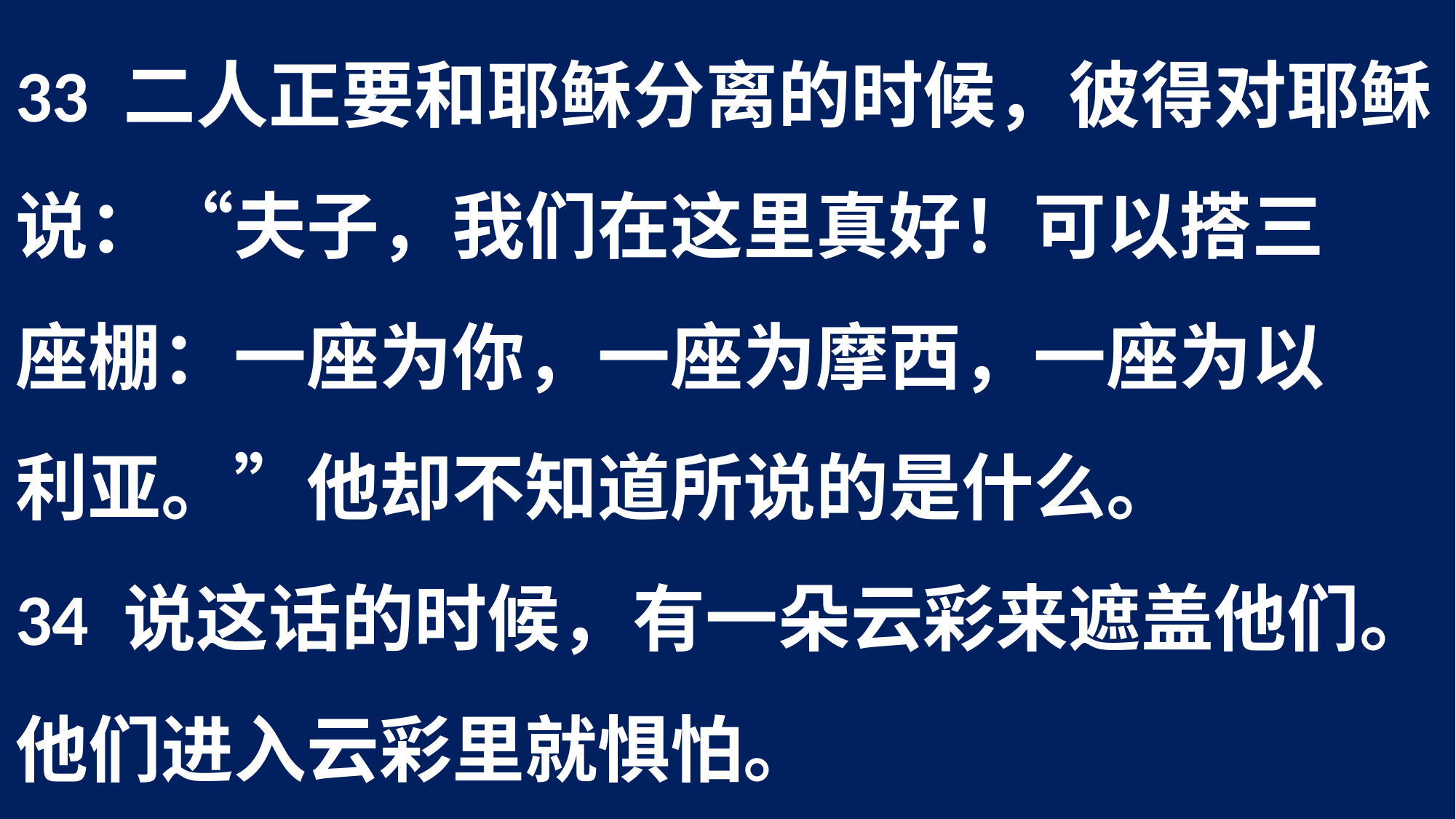

33 二人正要和耶稣分离的时候，彼得对耶稣	说：“夫子，我们在这里真好！可以搭三	座棚：一座为你，一座为摩西，一座为以	利亚。”他却不知道所说的是什么。
34 说这话的时候，有一朵云彩来遮盖他们。	他们进入云彩里就惧怕。